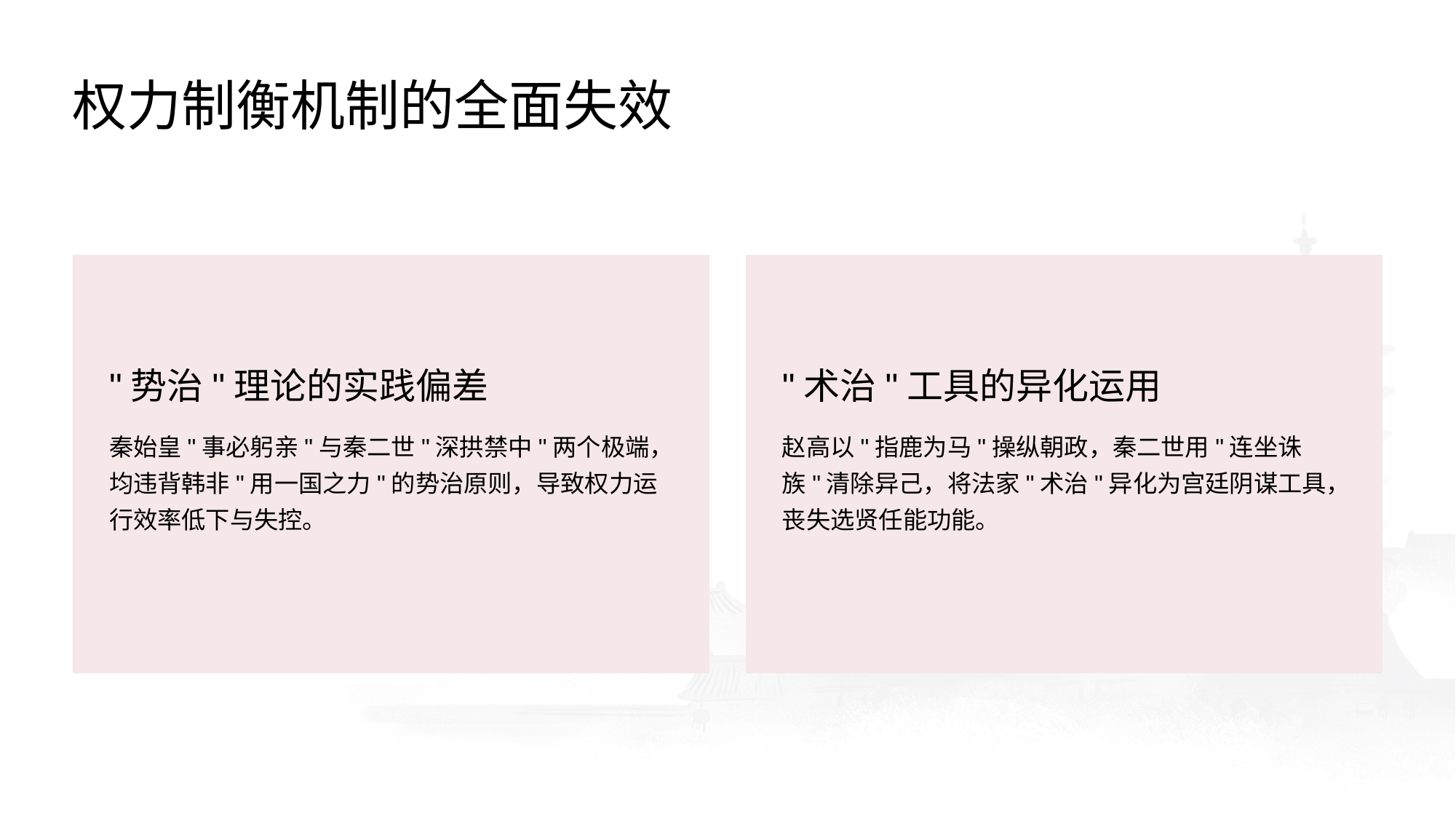

权力制衡机制的全面失效

"势治"理论的实践偏差
"术治"工具的异化运用
秦始皇"事必躬亲"与秦二世"深拱禁中"两个极端，均违背韩非"用一国之力"的势治原则，导致权力运行效率低下与失控。
赵高以"指鹿为马"操纵朝政，秦二世用"连坐诛族"清除异己，将法家"术治"异化为宫廷阴谋工具，丧失选贤任能功能。